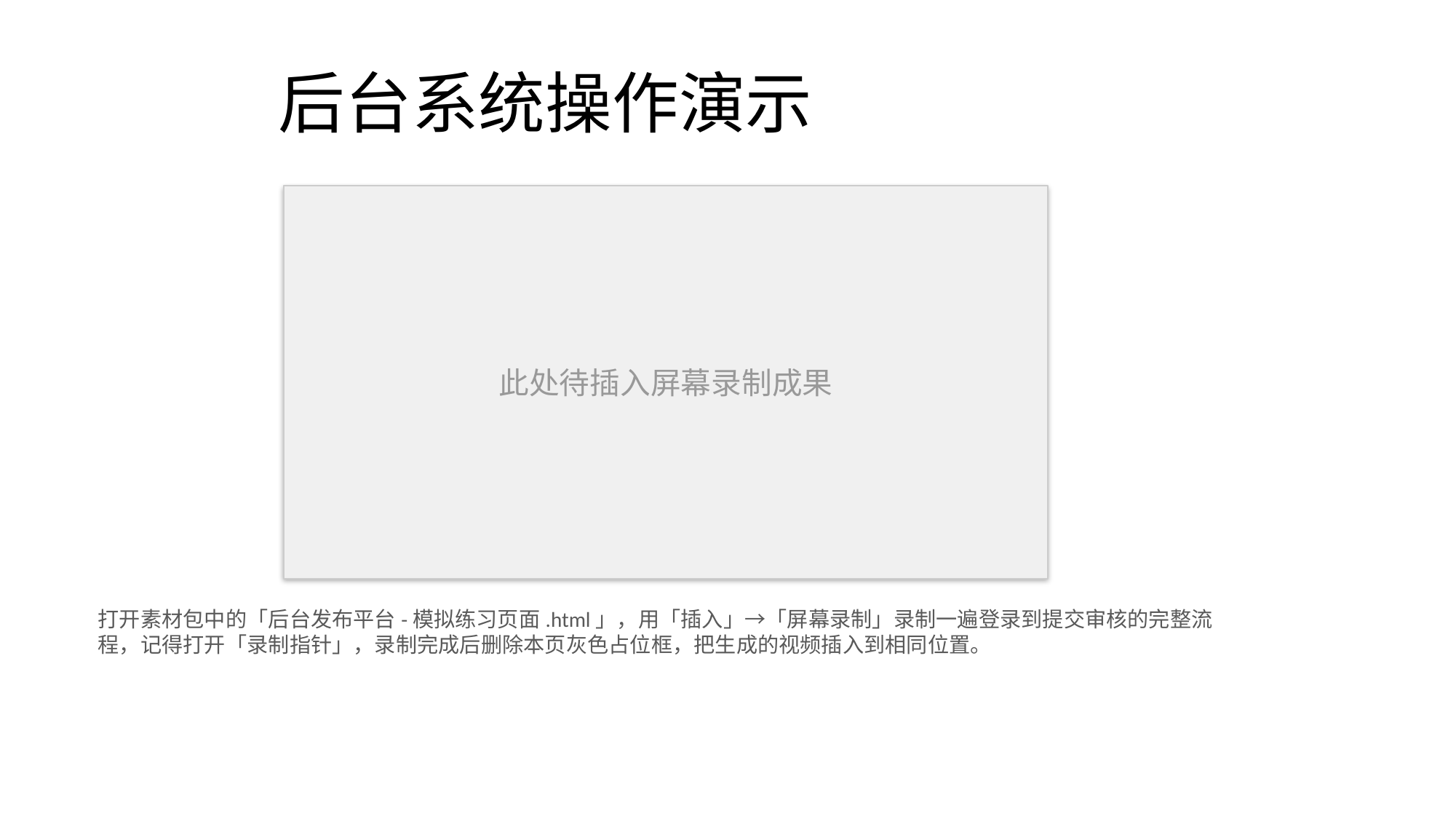

# 后台系统操作演示
此处待插入屏幕录制成果
打开素材包中的「后台发布平台-模拟练习页面.html」，用「插入」→「屏幕录制」录制一遍登录到提交审核的完整流程，记得打开「录制指针」，录制完成后删除本页灰色占位框，把生成的视频插入到相同位置。